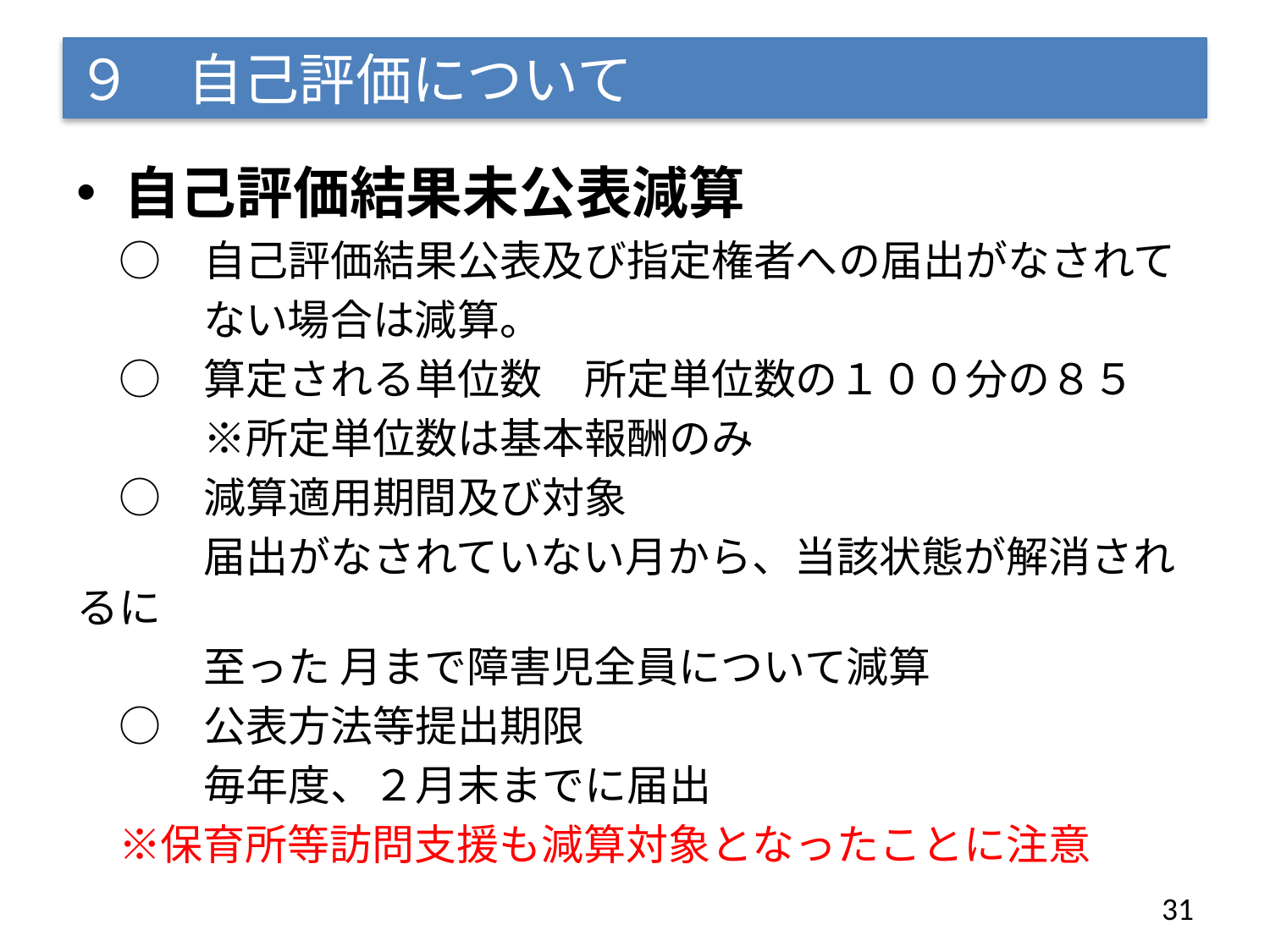

# ９　自己評価について
自己評価結果未公表減算
　○　自己評価結果公表及び指定権者への届出がなされて
　　　ない場合は減算。
　○　算定される単位数　所定単位数の１００分の８５
　　　※所定単位数は基本報酬のみ
　○　減算適用期間及び対象
　　　届出がなされていない月から、当該状態が解消されるに
　　　至った 月まで障害児全員について減算
　○　公表方法等提出期限
　　　毎年度、２月末までに届出
　※保育所等訪問支援も減算対象となったことに注意
31